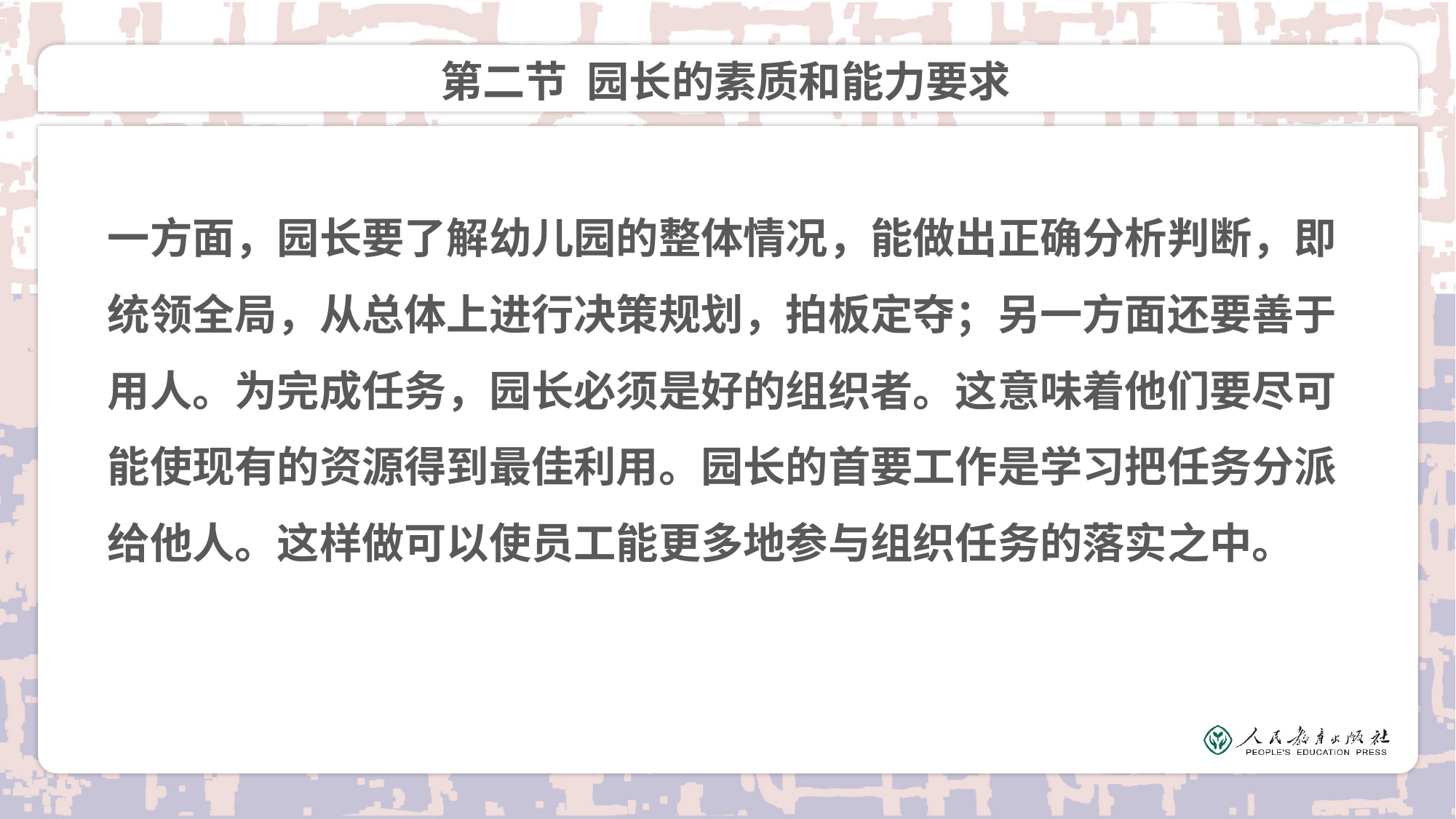

# 第二节  园长的素质和能力要求
一方面，园长要了解幼儿园的整体情况，能做出正确分析判断，即统领全局，从总体上进行决策规划，拍板定夺；另一方面还要善于用人。为完成任务，园长必须是好的组织者。这意味着他们要尽可能使现有的资源得到最佳利用。园长的首要工作是学习把任务分派给他人。这样做可以使员工能更多地参与组织任务的落实之中。